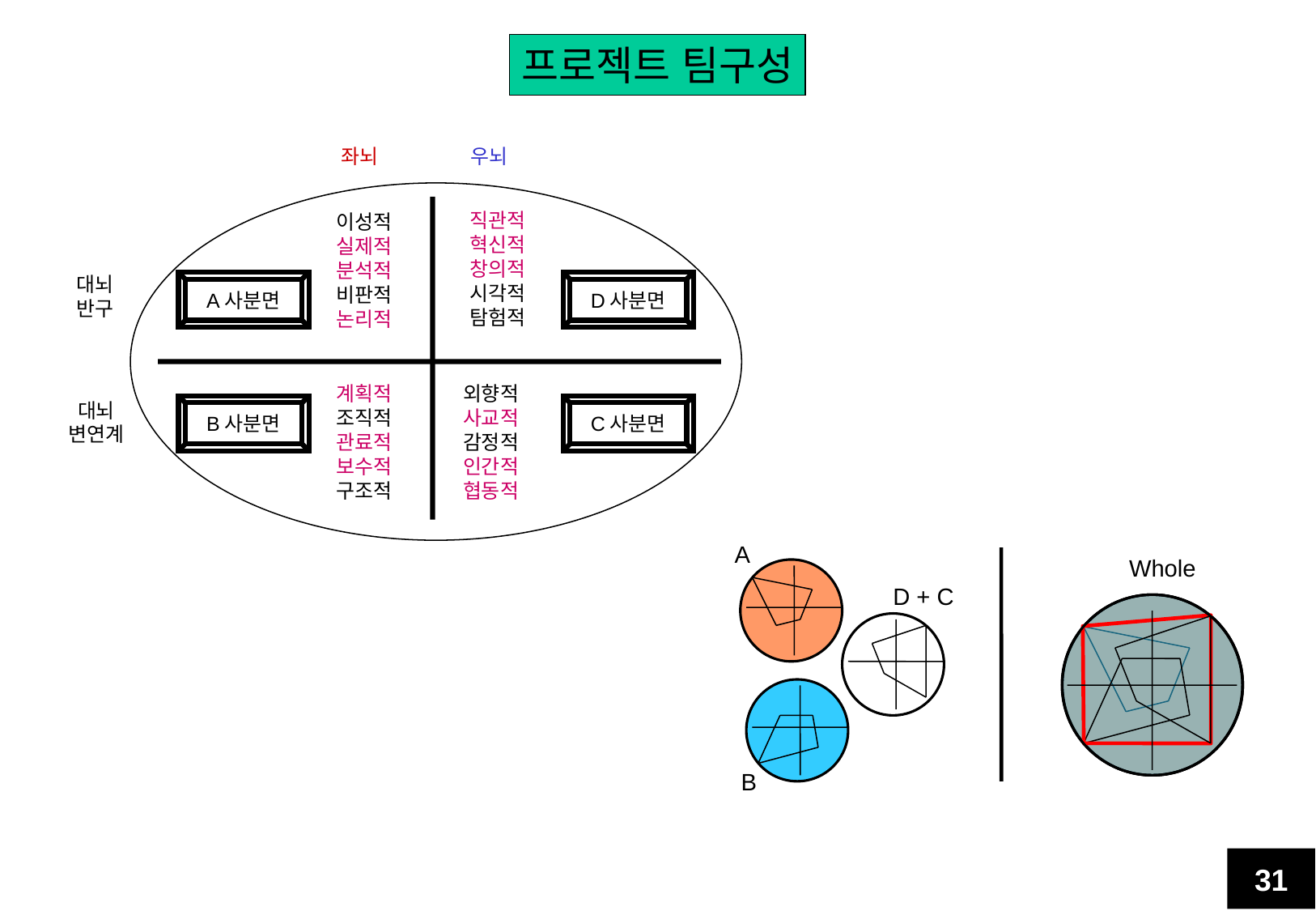

프로젝트 팀구성
좌뇌
우뇌

직관적 혁신적 창의적 시각적 탐험적
이성적 실제적 분석적 비판적 논리적

A사분면
D사분면

계획적 조직적 관료적 보수적 구조적
외향적 사교적 감정적 인간적 협동적
B사분면
C사분면
대뇌
반구
대뇌
변연계
A
Whole

D + C

B
31